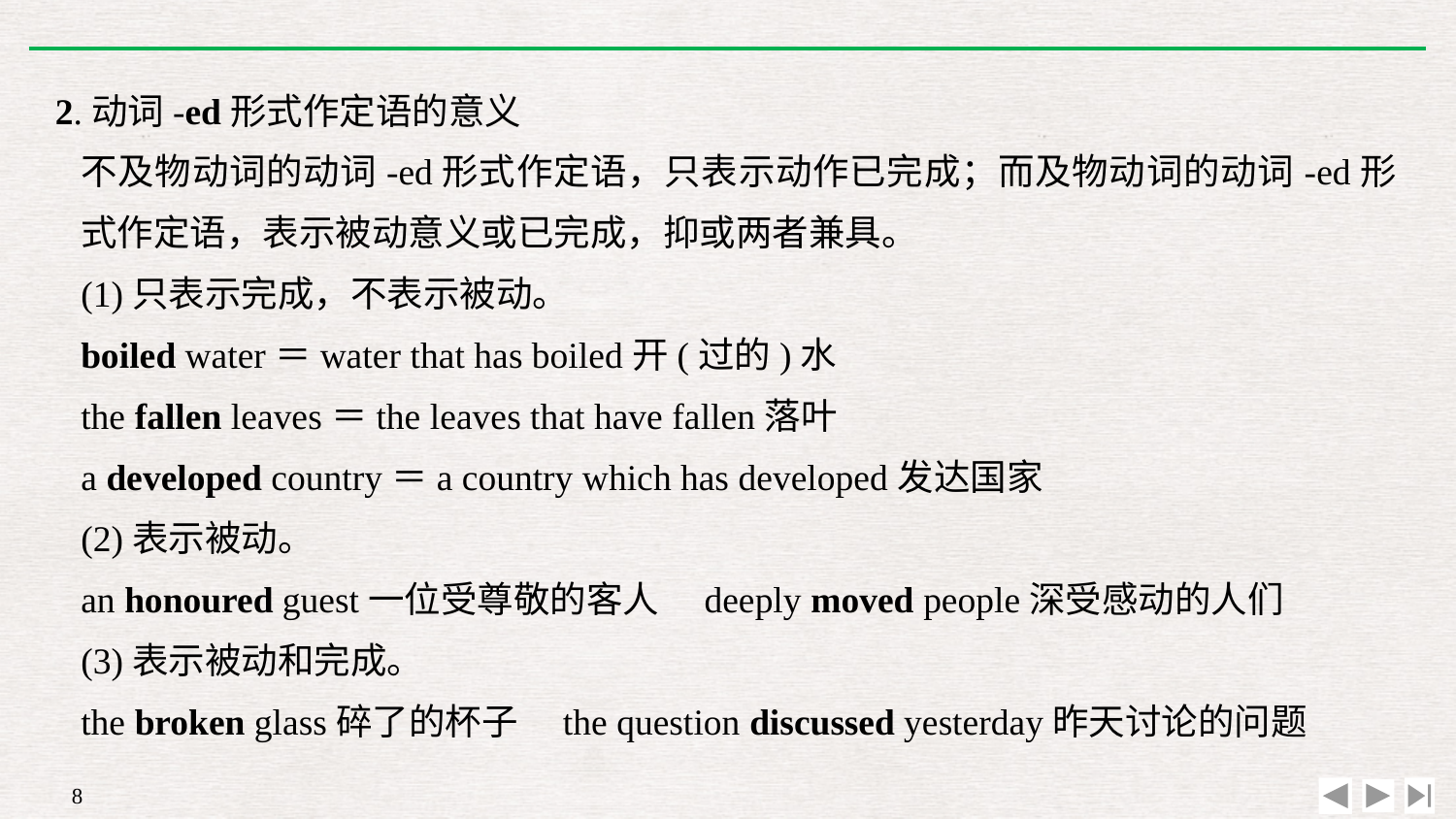

2.动词-ed形式作定语的意义
不及物动词的动词-ed形式作定语，只表示动作已完成；而及物动词的动词-ed形式作定语，表示被动意义或已完成，抑或两者兼具。
(1)只表示完成，不表示被动。
boiled water＝water that has boiled开(过的)水
the fallen leaves＝the leaves that have fallen落叶
a developed country＝a country which has developed发达国家
(2)表示被动。
an honoured guest一位受尊敬的客人　deeply moved people深受感动的人们
(3)表示被动和完成。
the broken glass碎了的杯子　the question discussed yesterday昨天讨论的问题